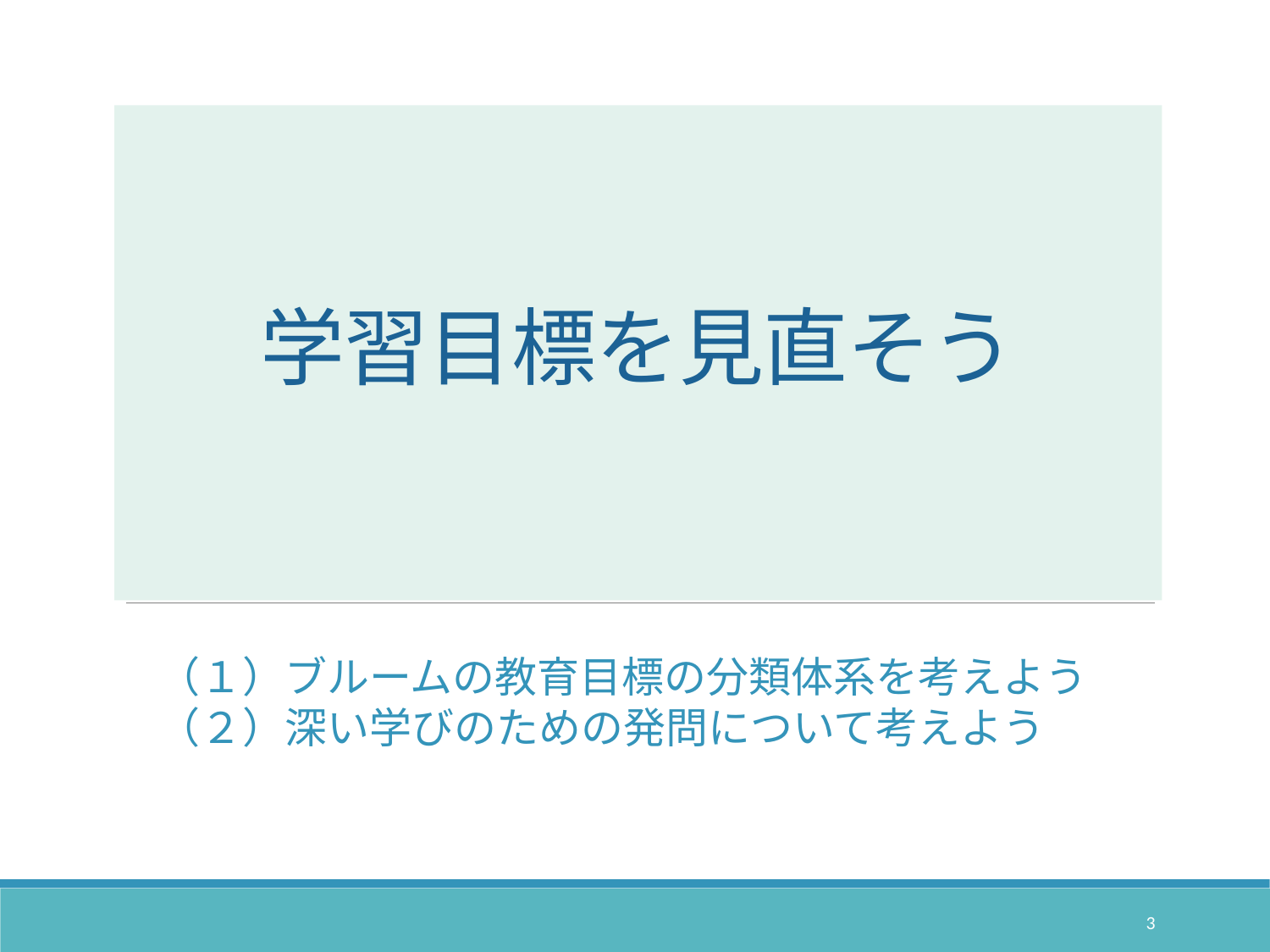

# 学習目標を見直そう
（１）ブルームの教育目標の分類体系を考えよう
（２）深い学びのための発問について考えよう
3